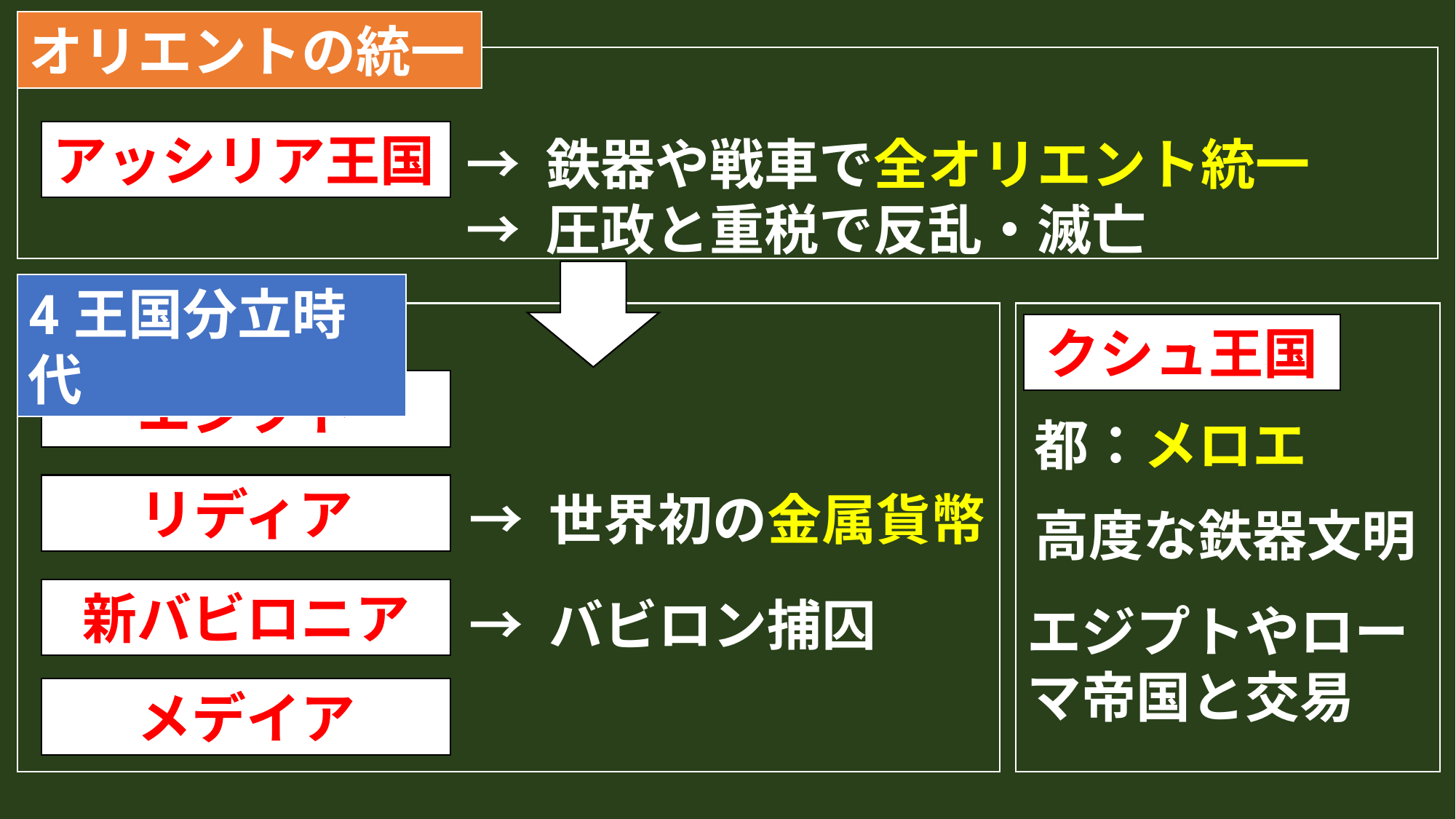

オリエントの統一

アッシリア王国
→ 鉄器や戦車で全オリエント統一
→ 圧政と重税で反乱・滅亡

4王国分立時代

クシュ王国
エジプト
都：メロエ
リディア
→ 世界初の金属貨幣
高度な鉄器文明
新バビロニア
→ バビロン捕囚
エジプトやローマ帝国と交易
メデイア